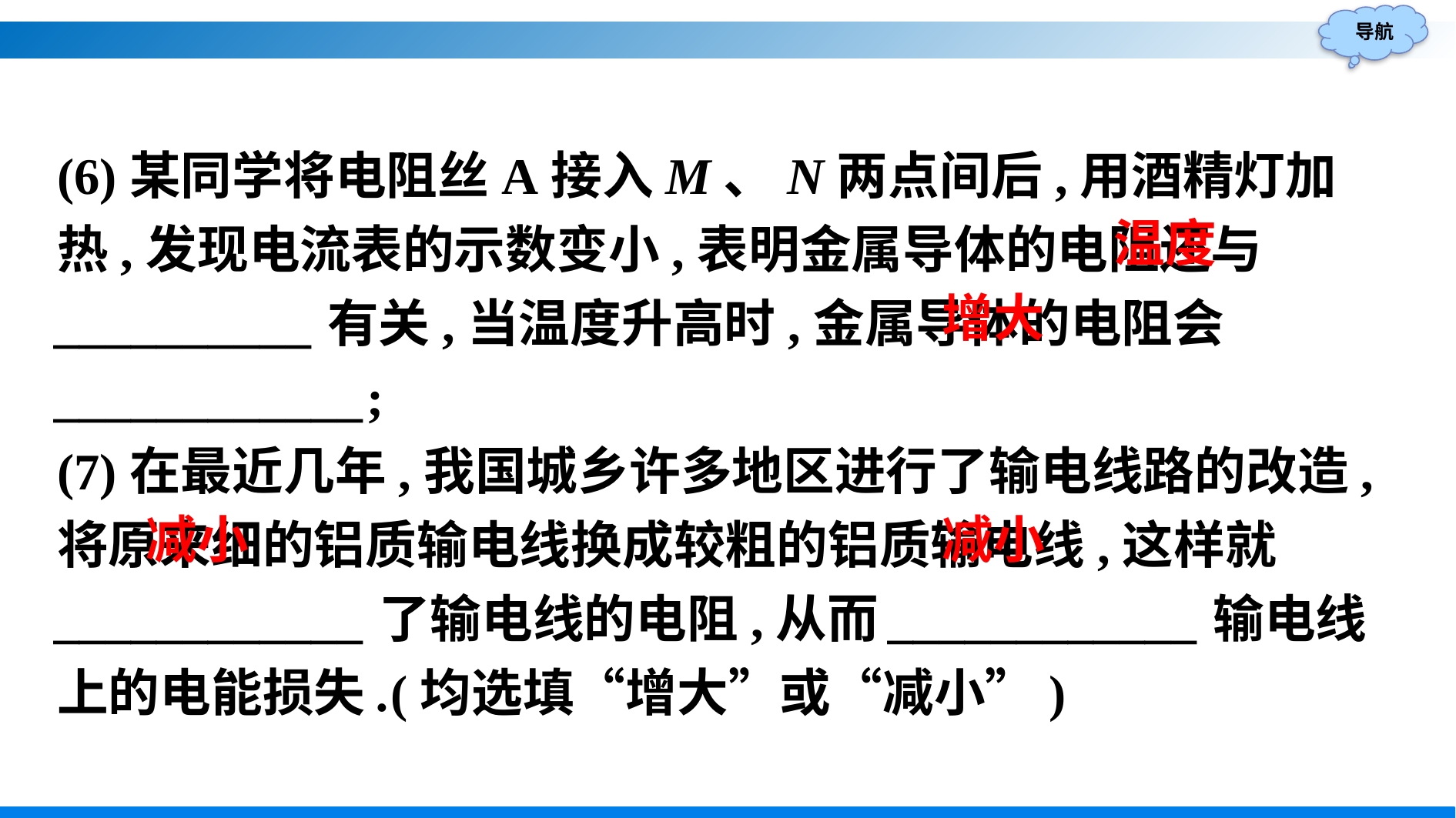

(6)某同学将电阻丝A接入M、N两点间后,用酒精灯加热,发现电流表的示数变小,表明金属导体的电阻还与__________有关,当温度升高时,金属导体的电阻会____________;
(7)在最近几年,我国城乡许多地区进行了输电线路的改造,将原来细的铝质输电线换成较粗的铝质输电线,这样就____________了输电线的电阻,从而____________输电线上的电能损失.(均选填“增大”或“减小”)
温度
增大
减小
减小